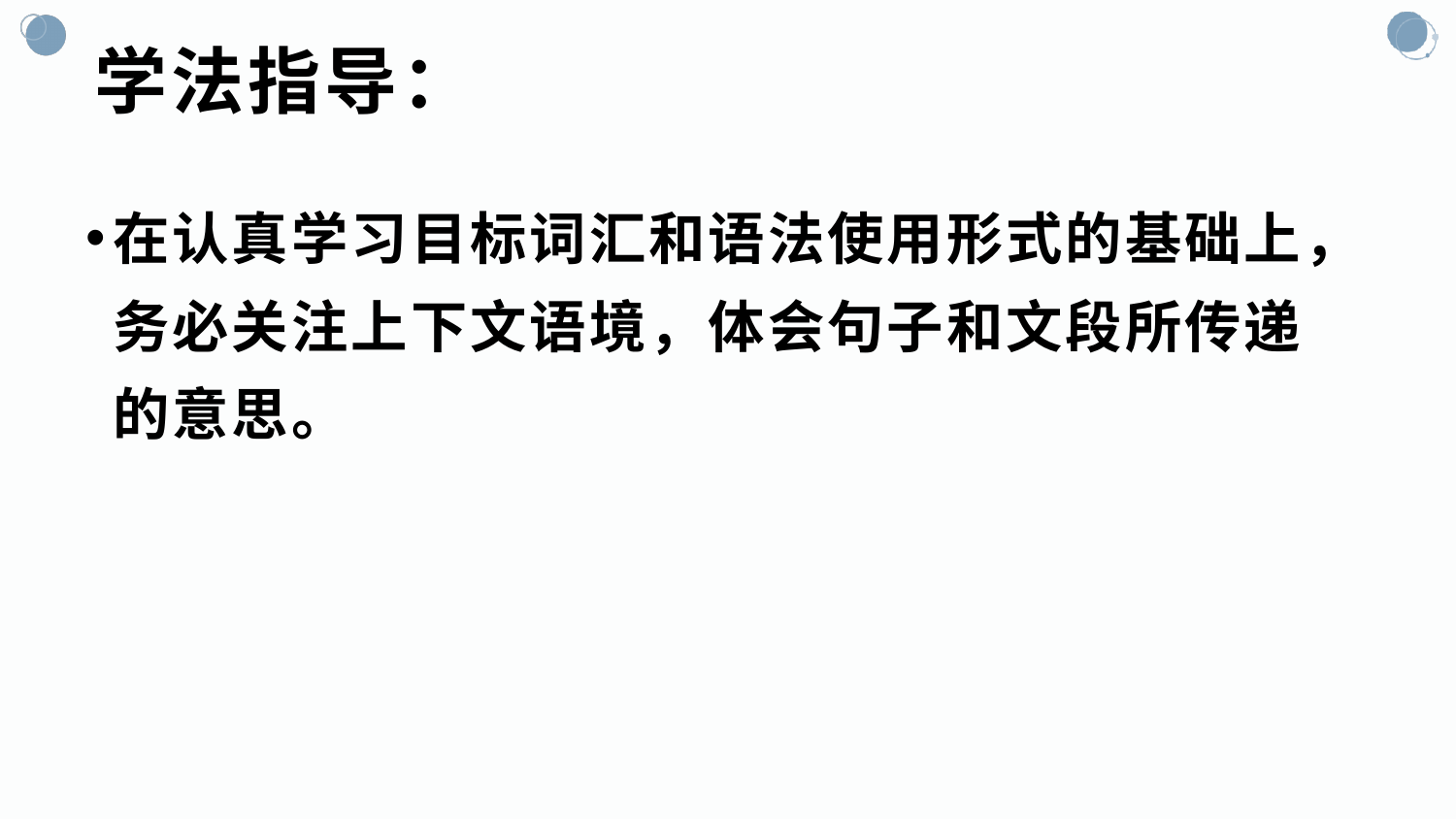

# 学法指导：
在认真学习目标词汇和语法使用形式的基础上，务必关注上下文语境，体会句子和文段所传递的意思。